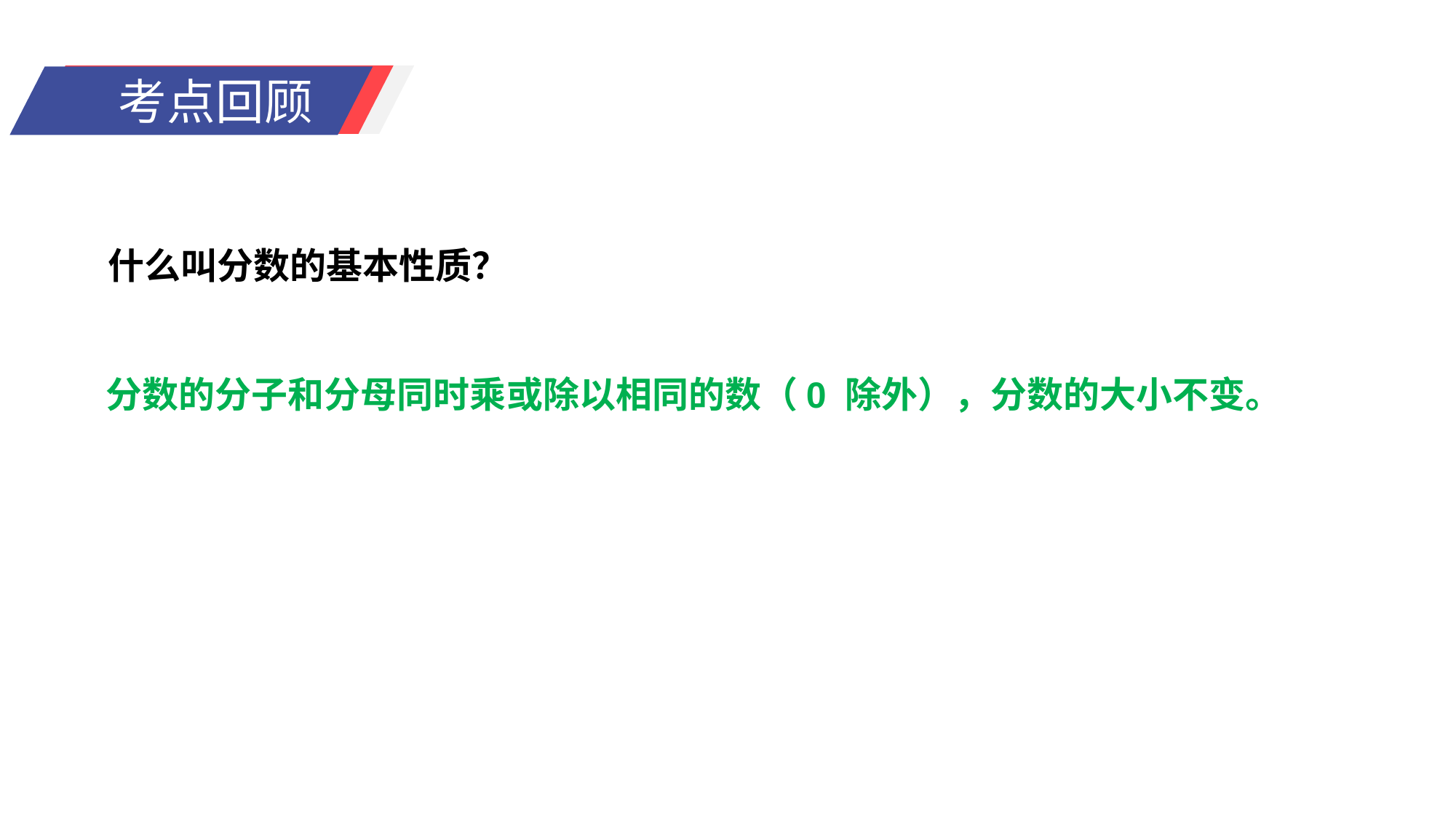

什么叫分数的基本性质？
分数的分子和分母同时乘或除以相同的数（0 除外），分数的大小不变。